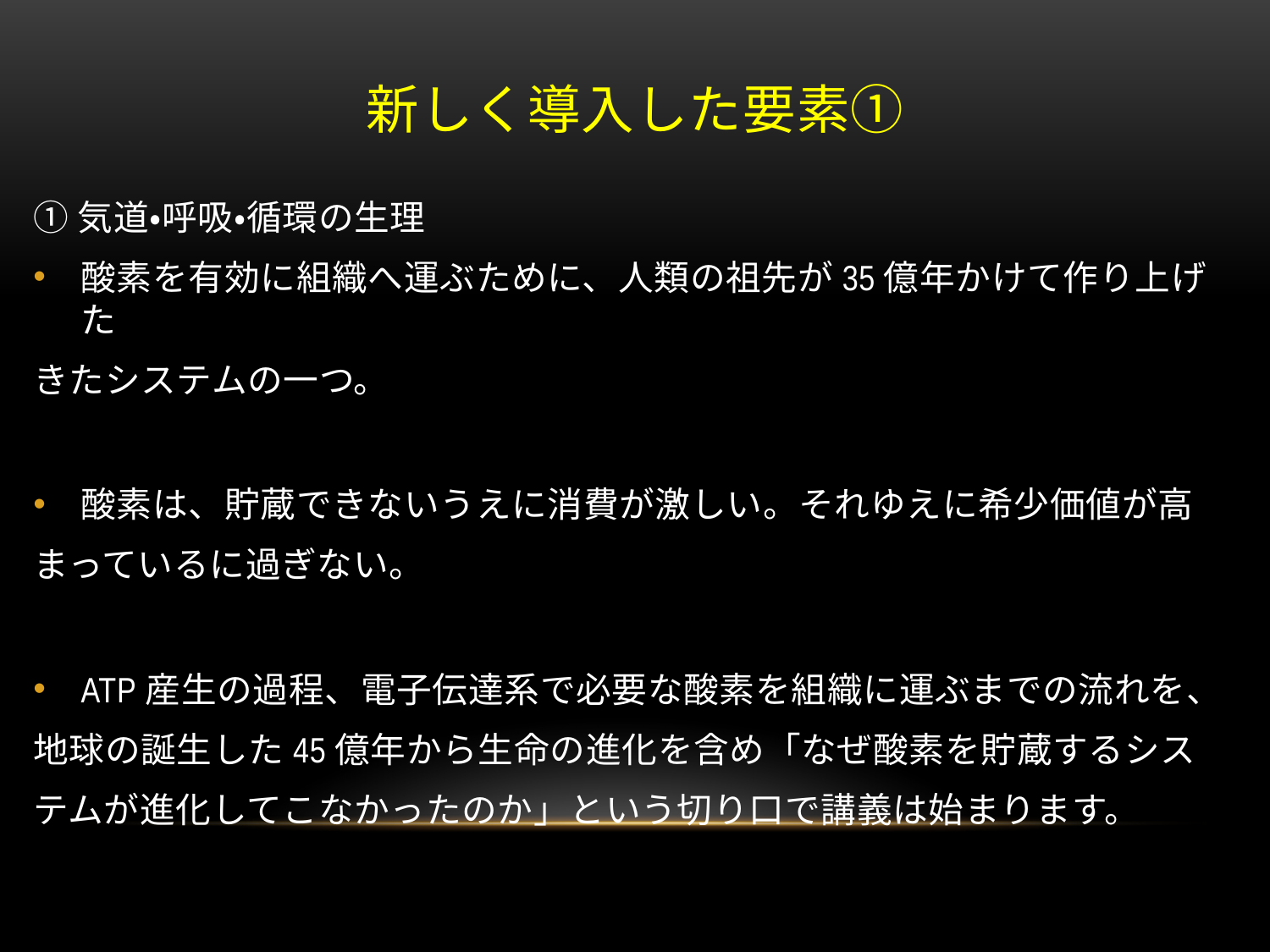

# 新しく導入した要素①
①気道・呼吸・循環の生理
酸素を有効に組織へ運ぶために、人類の祖先が35億年かけて作り上げた
きたシステムの一つ。

酸素は、貯蔵できないうえに消費が激しい。それゆえに希少価値が高
まっているに過ぎない。

ATP産生の過程、電子伝達系で必要な酸素を組織に運ぶまでの流れを、
地球の誕生した45億年から生命の進化を含め「なぜ酸素を貯蔵するシス
テムが進化してこなかったのか」という切り口で講義は始まります。